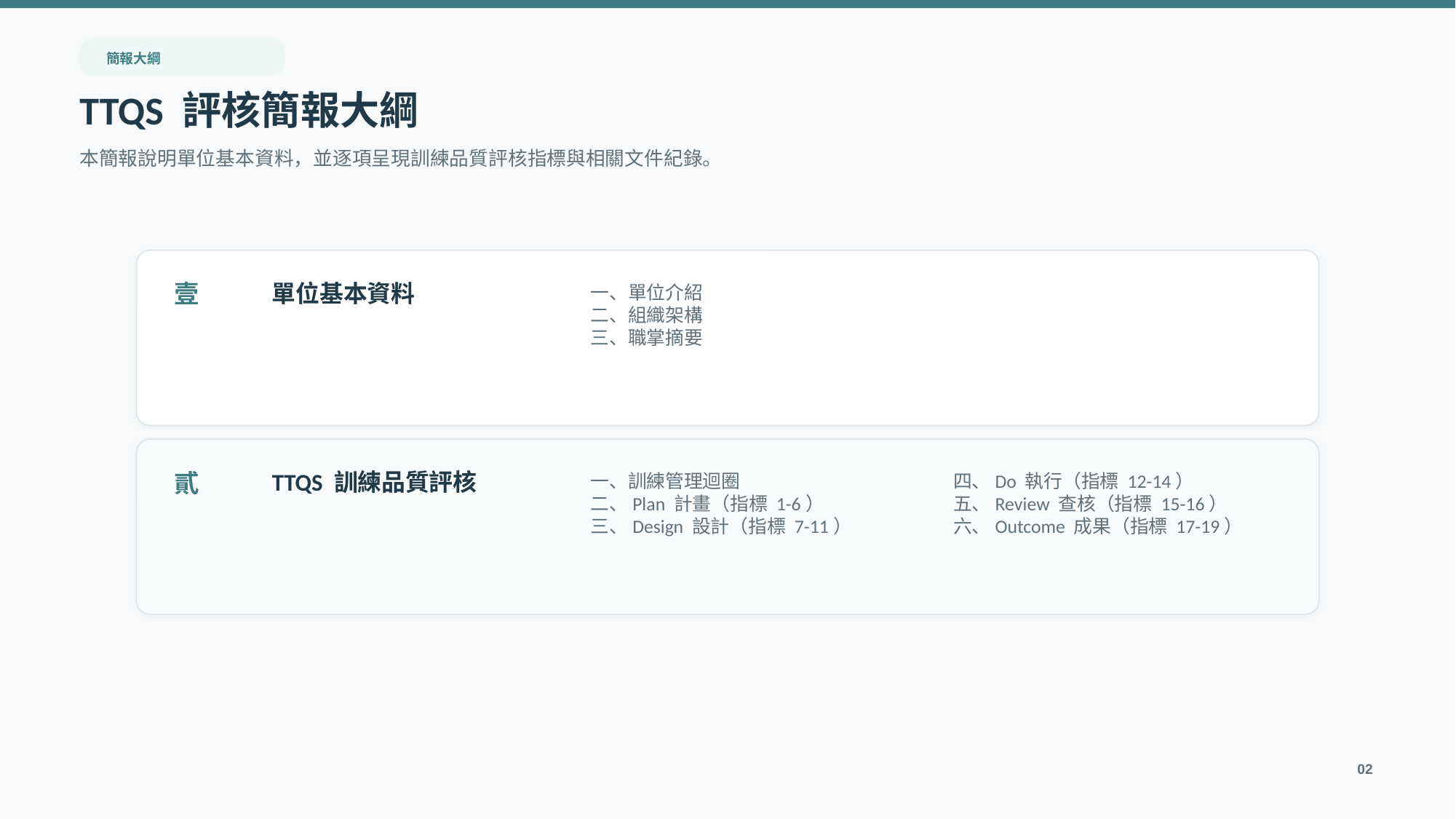

簡報大綱
TTQS 評核簡報大綱
本簡報說明單位基本資料，並逐項呈現訓練品質評核指標與相關文件紀錄。

壹
單位基本資料
一、單位介紹
二、組織架構
三、職掌摘要

貳
TTQS 訓練品質評核
一、訓練管理迴圈
二、Plan 計畫（指標 1-6）
三、Design 設計（指標 7-11）
四、Do 執行（指標 12-14）
五、Review 查核（指標 15-16）
六、Outcome 成果（指標 17-19）
02